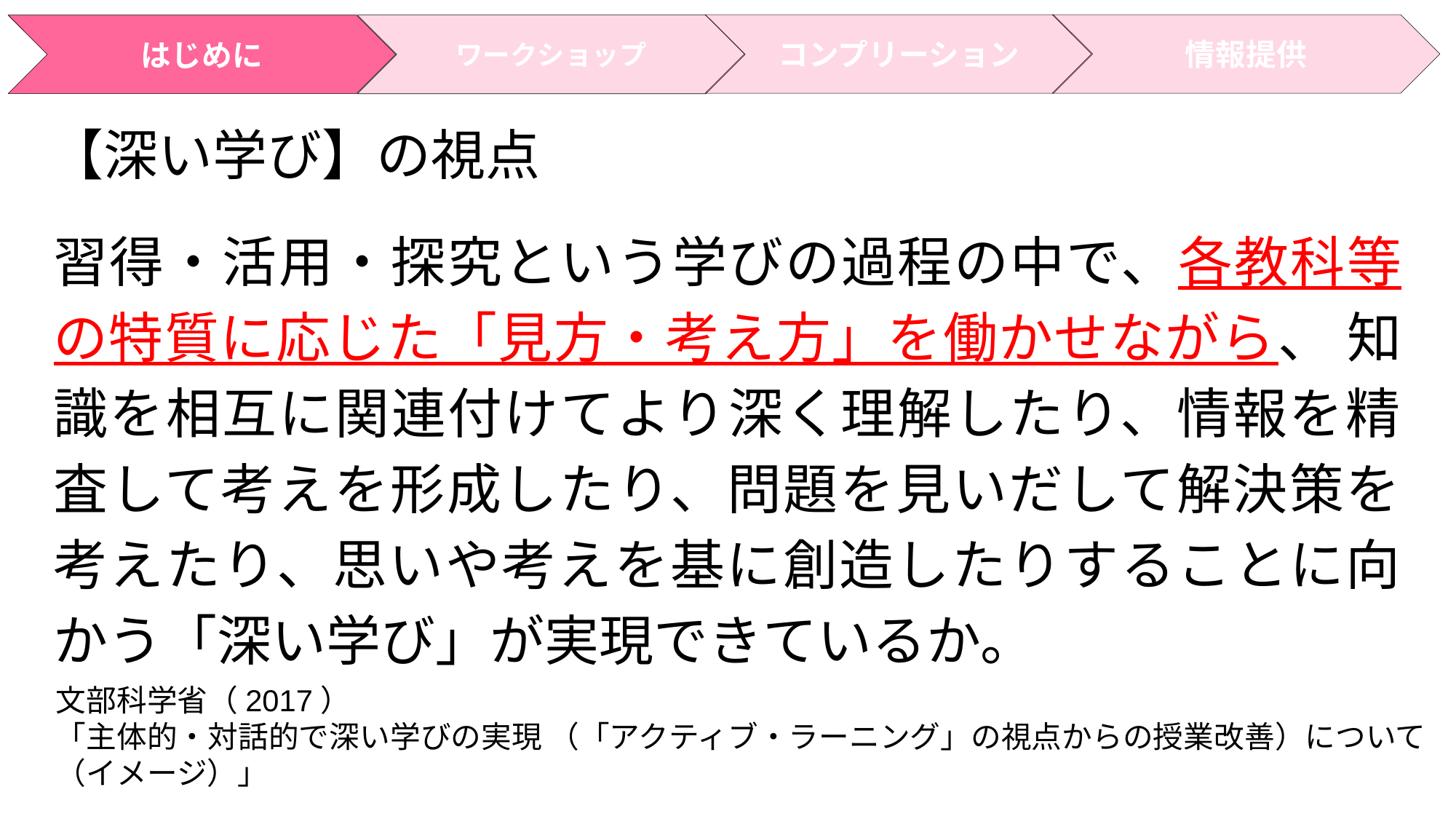

情報提供
コンプリーション
はじめに
ワークショップ
【深い学び】の視点
習得・活用・探究という学びの過程の中で、各教科等の特質に応じた「見方・考え方」を働かせながら、 知識を相互に関連付けてより深く理解したり、情報を精査して考えを形成したり、問題を見いだして解決策を考えたり、思いや考えを基に創造したりすることに向かう「深い学び」が実現できているか。
文部科学省（2017）
「主体的・対話的で深い学びの実現 （「アクティブ・ラーニング」の視点からの授業改善）について（イメージ）」
11
５